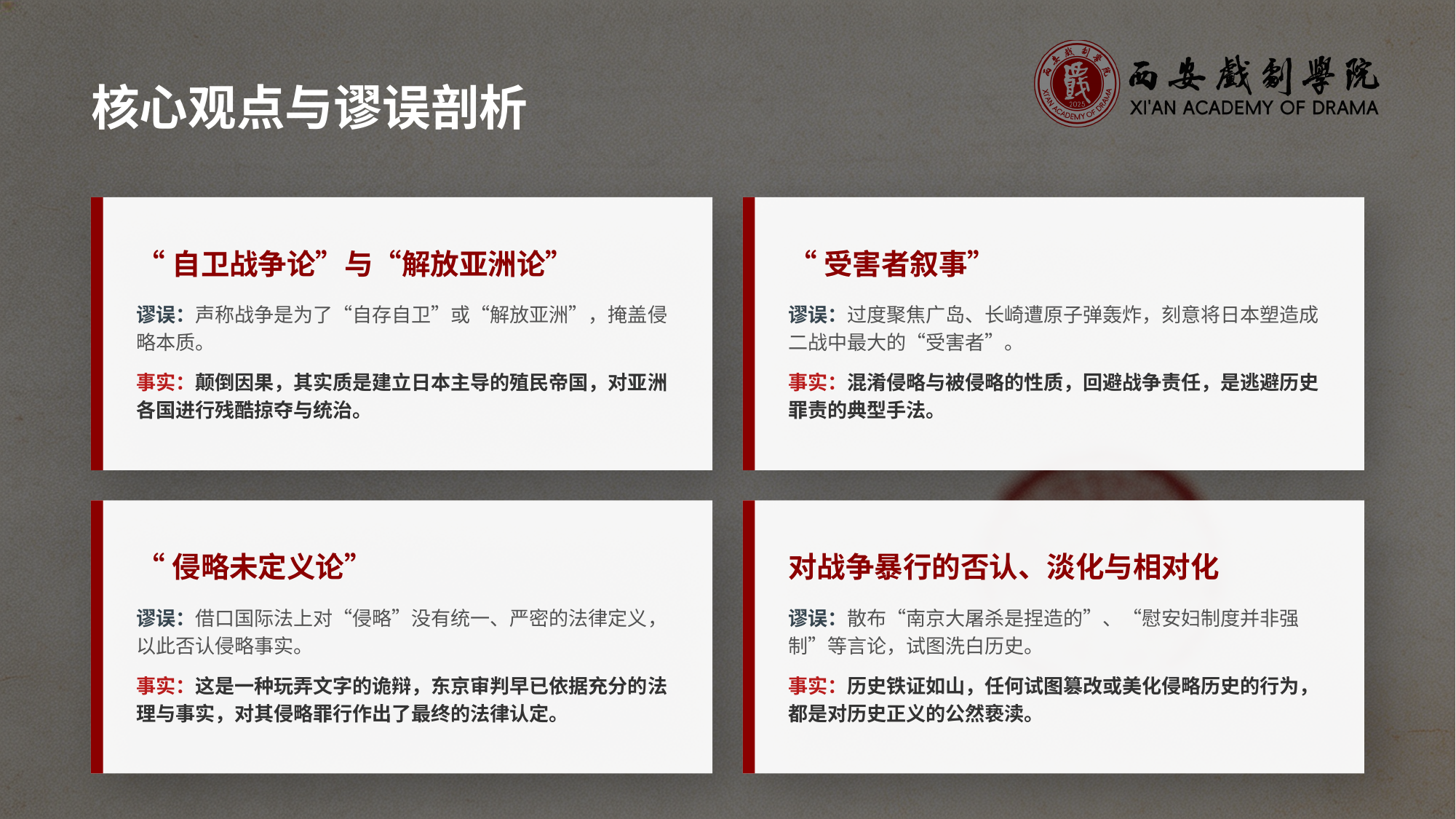

核心观点与谬误剖析

“自卫战争论”与“解放亚洲论”
谬误：声称战争是为了“自存自卫”或“解放亚洲”，掩盖侵略本质。
事实：颠倒因果，其实质是建立日本主导的殖民帝国，对亚洲各国进行残酷掠夺与统治。
“受害者叙事”
谬误：过度聚焦广岛、长崎遭原子弹轰炸，刻意将日本塑造成二战中最大的“受害者”。
事实：混淆侵略与被侵略的性质，回避战争责任，是逃避历史罪责的典型手法。

“侵略未定义论”
谬误：借口国际法上对“侵略”没有统一、严密的法律定义，以此否认侵略事实。
事实：这是一种玩弄文字的诡辩，东京审判早已依据充分的法理与事实，对其侵略罪行作出了最终的法律认定。
对战争暴行的否认、淡化与相对化
谬误：散布“南京大屠杀是捏造的”、“慰安妇制度并非强制”等言论，试图洗白历史。
事实：历史铁证如山，任何试图篡改或美化侵略历史的行为，都是对历史正义的公然亵渎。